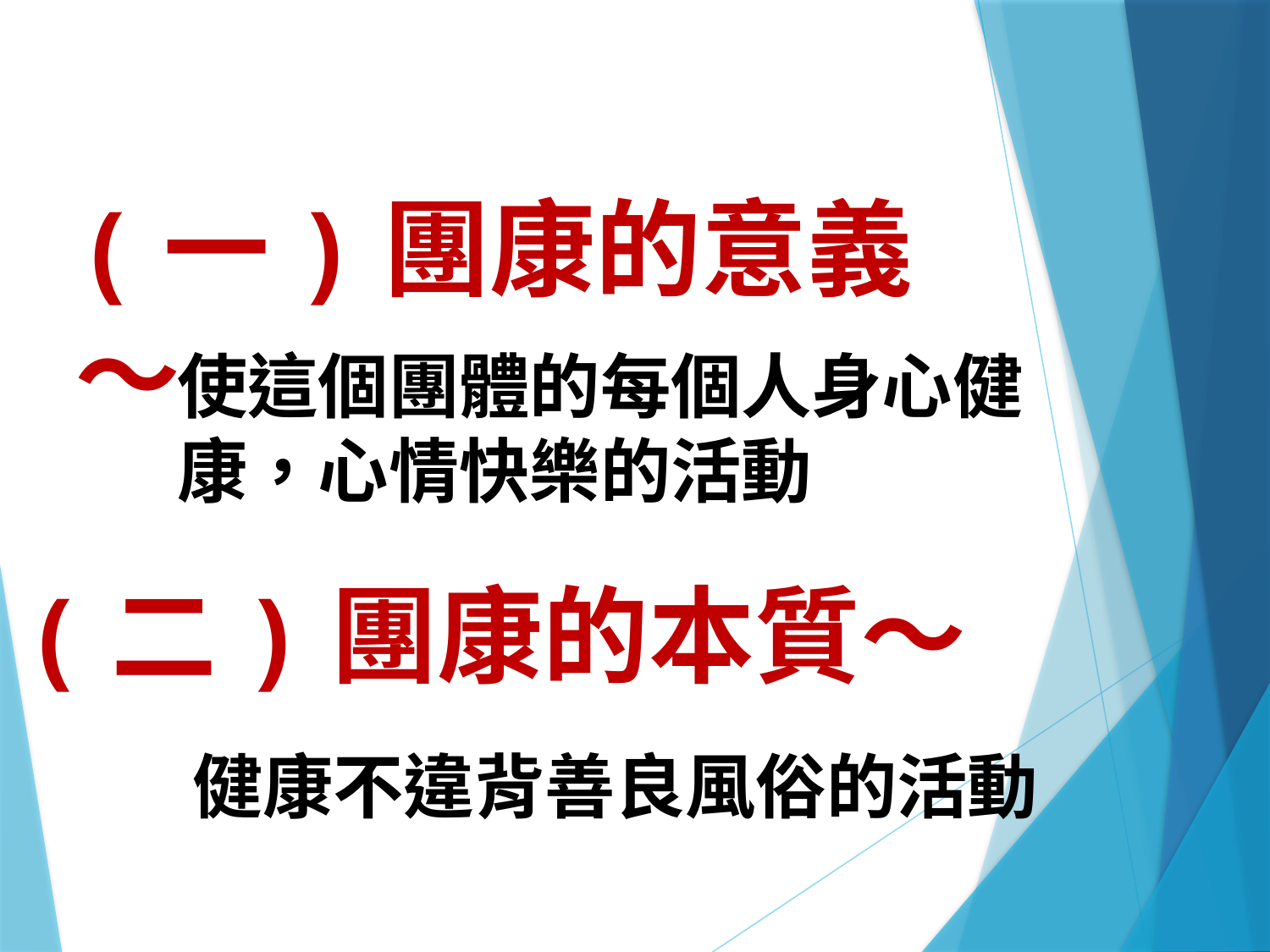

(一)團康的意義～
使這個團體的每個人身心健康，心情快樂的活動
(二)團康的本質～
健康不違背善良風俗的活動